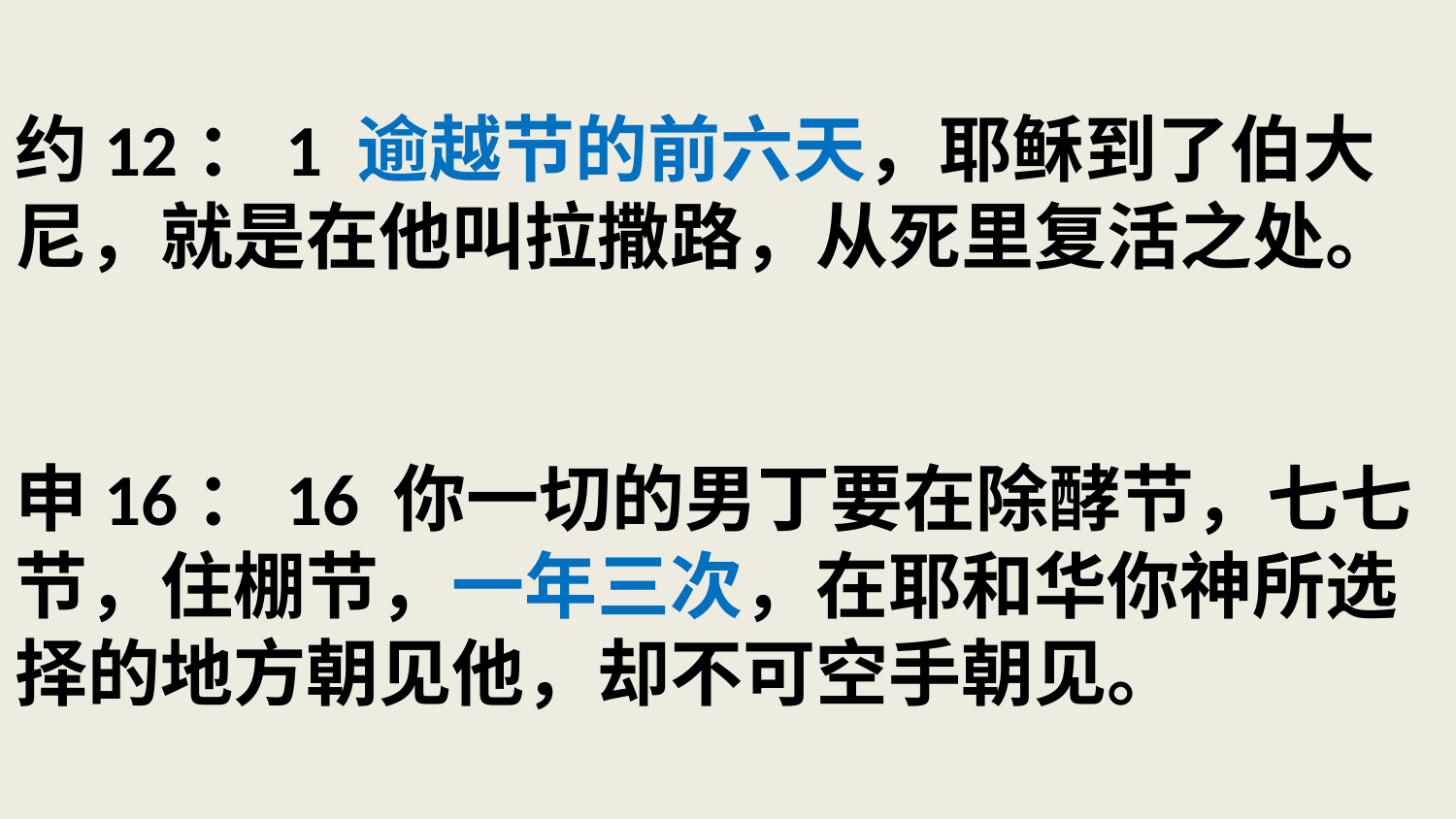

# 约12：1 逾越节的前六天，耶稣到了伯大尼，就是在他叫拉撒路，从死里复活之处。 申16：16 你一切的男丁要在除酵节，七七节，住棚节，一年三次，在耶和华你神所选择的地方朝见他，却不可空手朝见。